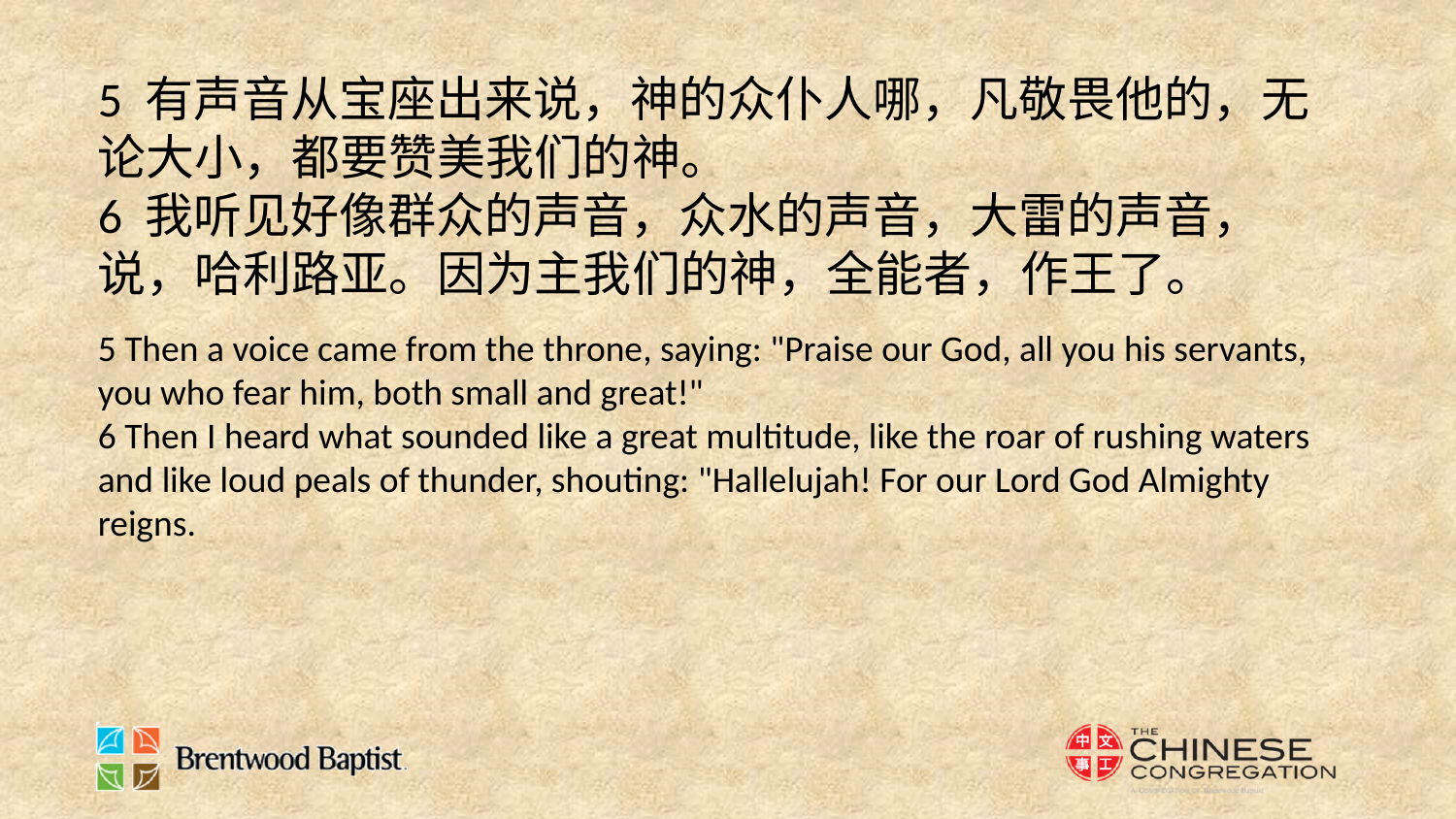

5 有声音从宝座出来说，神的众仆人哪，凡敬畏他的，无论大小，都要赞美我们的神。
6 我听见好像群众的声音，众水的声音，大雷的声音，说，哈利路亚。因为主我们的神，全能者，作王了。

5 Then a voice came from the throne, saying: "Praise our God, all you his servants, you who fear him, both small and great!"
6 Then I heard what sounded like a great multitude, like the roar of rushing waters and like loud peals of thunder, shouting: "Hallelujah! For our Lord God Almighty reigns.